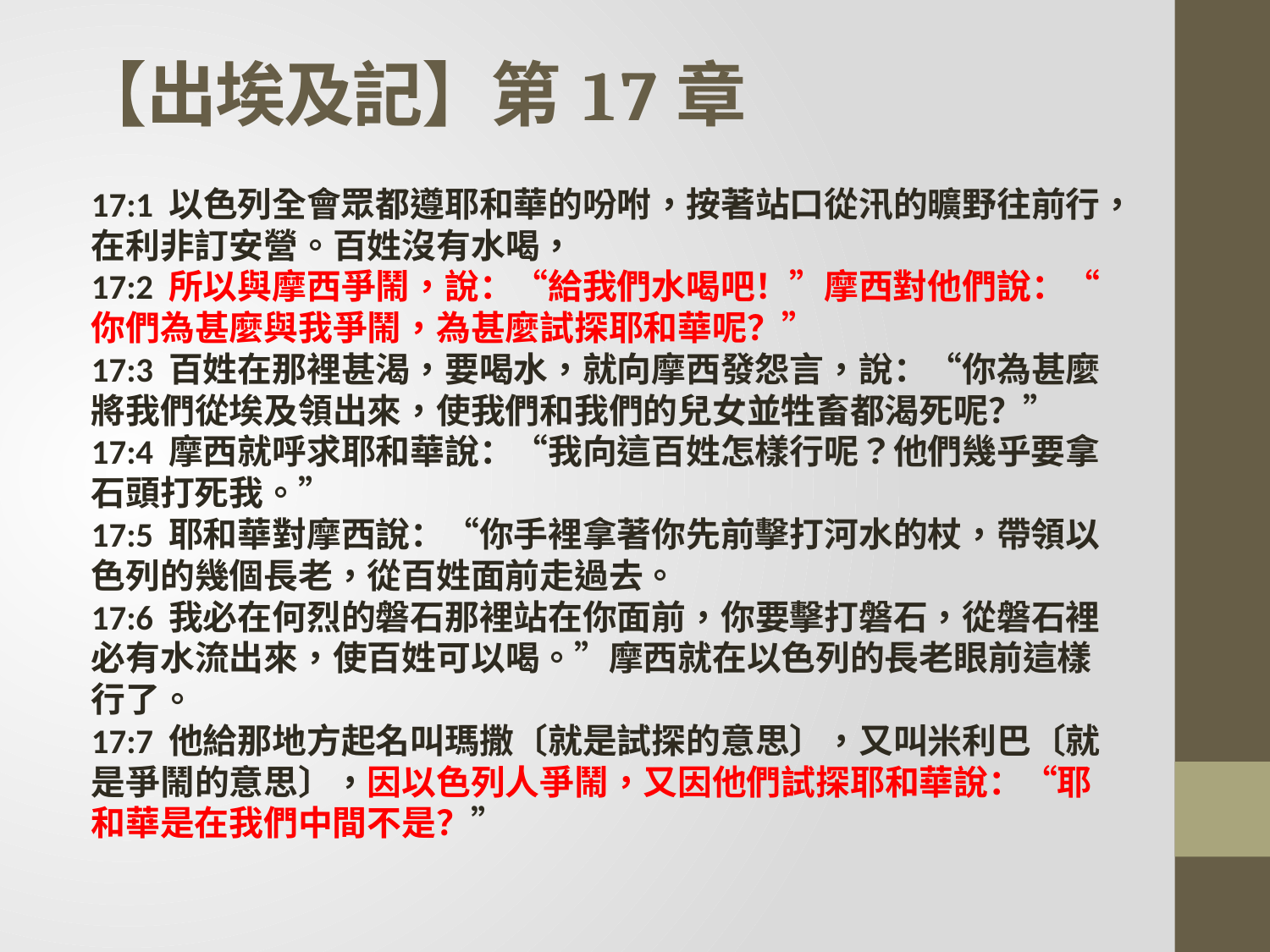

# 【出埃及記】第17章
17:1 以色列全會眾都遵耶和華的吩咐，按著站口從汛的曠野往前行，在利非訂安營。百姓沒有水喝，
17:2 所以與摩西爭鬧，說：“給我們水喝吧！”摩西對他們說：“你們為甚麼與我爭鬧，為甚麼試探耶和華呢？”
17:3 百姓在那裡甚渴，要喝水，就向摩西發怨言，說：“你為甚麼將我們從埃及領出來，使我們和我們的兒女並牲畜都渴死呢？”
17:4 摩西就呼求耶和華說：“我向這百姓怎樣行呢？他們幾乎要拿石頭打死我。”
17:5 耶和華對摩西說：“你手裡拿著你先前擊打河水的杖，帶領以色列的幾個長老，從百姓面前走過去。
17:6 我必在何烈的磐石那裡站在你面前，你要擊打磐石，從磐石裡必有水流出來，使百姓可以喝。”摩西就在以色列的長老眼前這樣行了。
17:7 他給那地方起名叫瑪撒〔就是試探的意思〕，又叫米利巴〔就是爭鬧的意思〕，因以色列人爭鬧，又因他們試探耶和華說：“耶和華是在我們中間不是？”